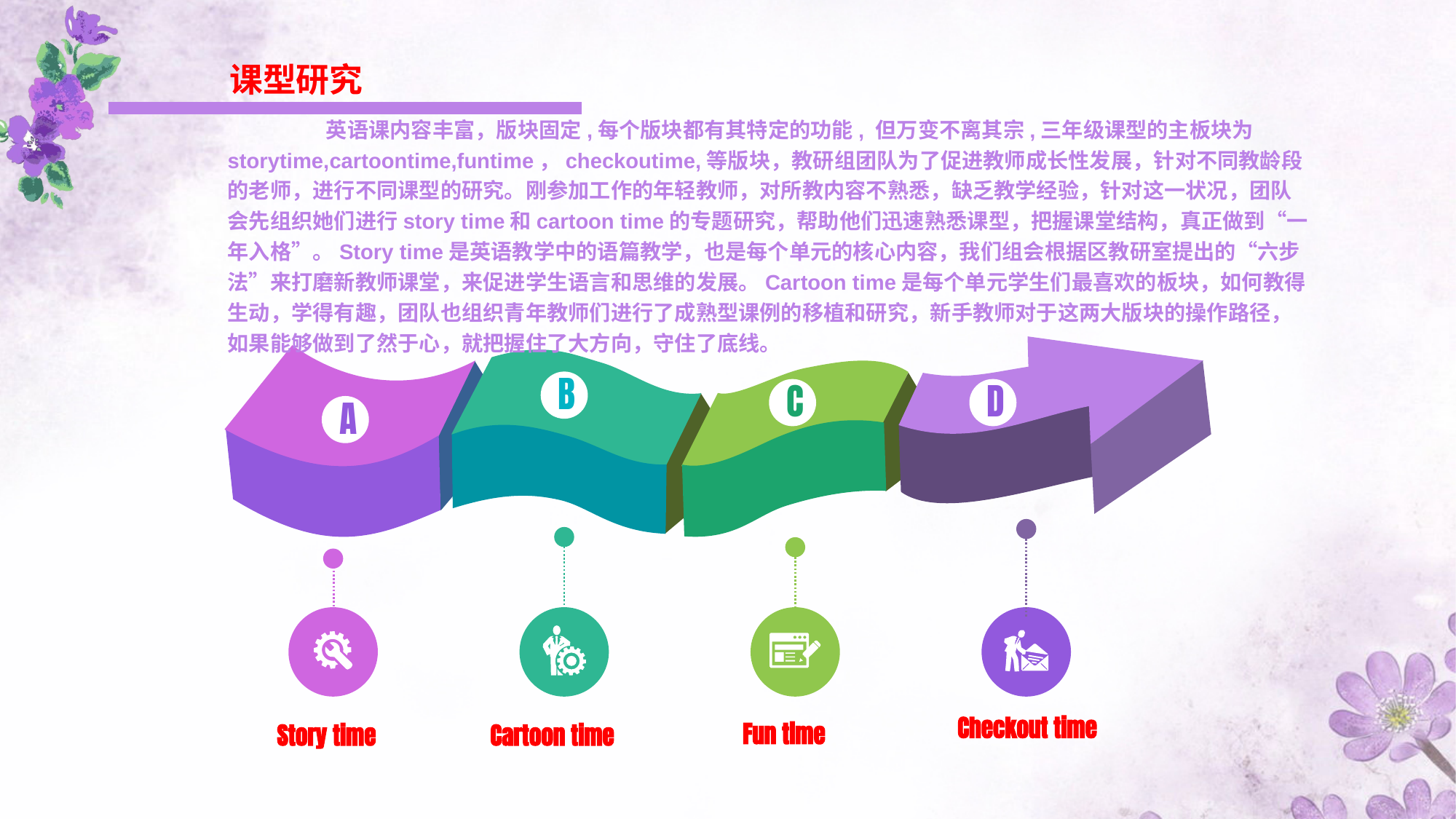

课型研究
                   英语课内容丰富，版块固定,每个版块都有其特定的功能, 但万变不离其宗,三年级课型的主板块为storytime,cartoontime,funtime，checkoutime,等版块，教研组团队为了促进教师成长性发展，针对不同教龄段的老师，进行不同课型的研究。刚参加工作的年轻教师，对所教内容不熟悉，缺乏教学经验，针对这一状况，团队会先组织她们进行story time和cartoon time的专题研究，帮助他们迅速熟悉课型，把握课堂结构，真正做到“一年入格”。Story time是英语教学中的语篇教学，也是每个单元的核心内容，我们组会根据区教研室提出的“六步法”来打磨新教师课堂，来促进学生语言和思维的发展。Cartoon time是每个单元学生们最喜欢的板块，如何教得生动，学得有趣，团队也组织青年教师们进行了成熟型课例的移植和研究，新手教师对于这两大版块的操作路径，如果能够做到了然于心，就把握住了大方向，守住了底线。

D

A

B

C

Checkout time
Fun time
Cartoon time
Story time